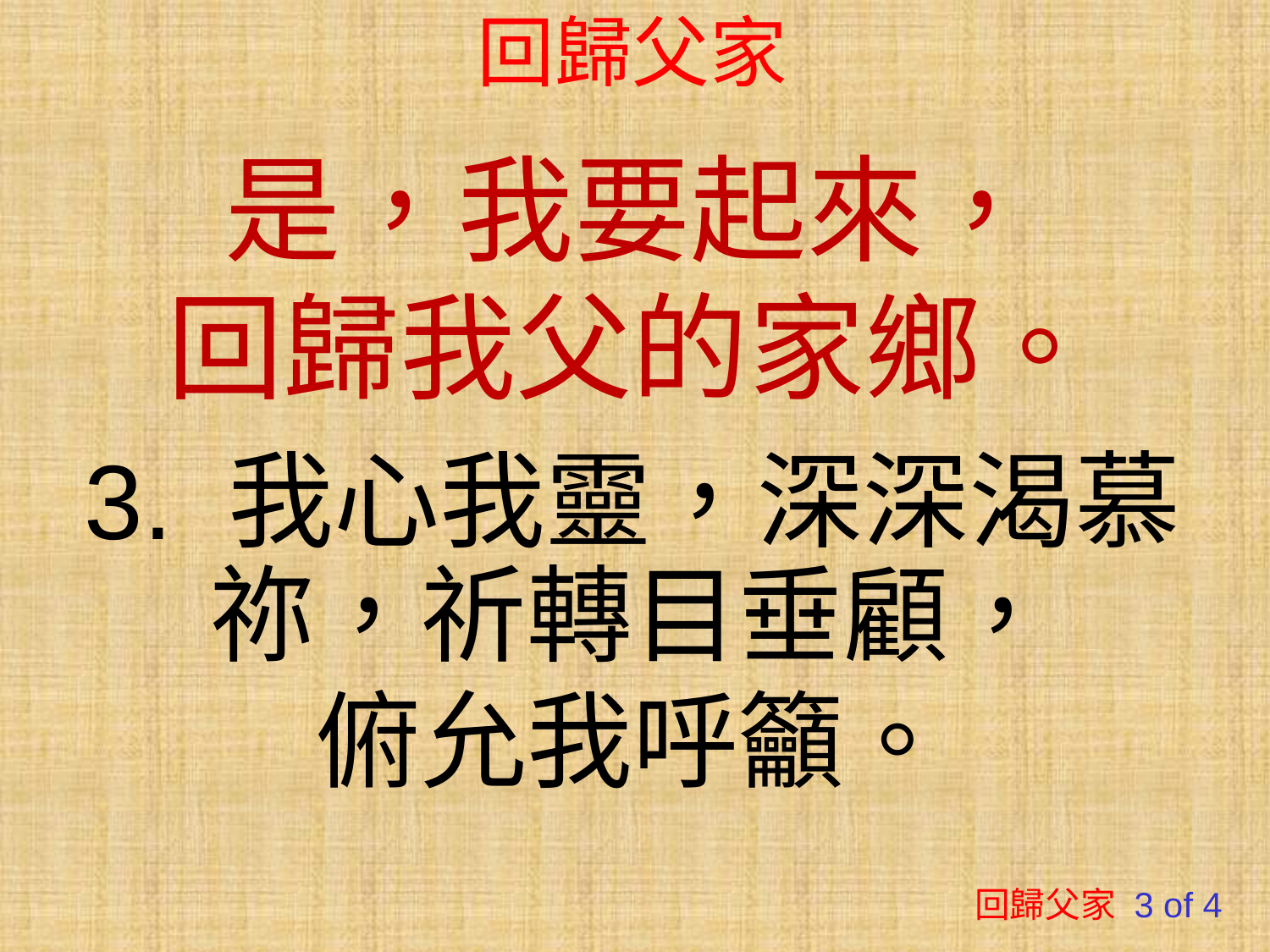

# 回歸父家
是，我要起來，
回歸我父的家鄉。
3. 我心我靈，深深渴慕祢，祈轉目垂顧，
俯允我呼籲。
回歸父家 3 of 4